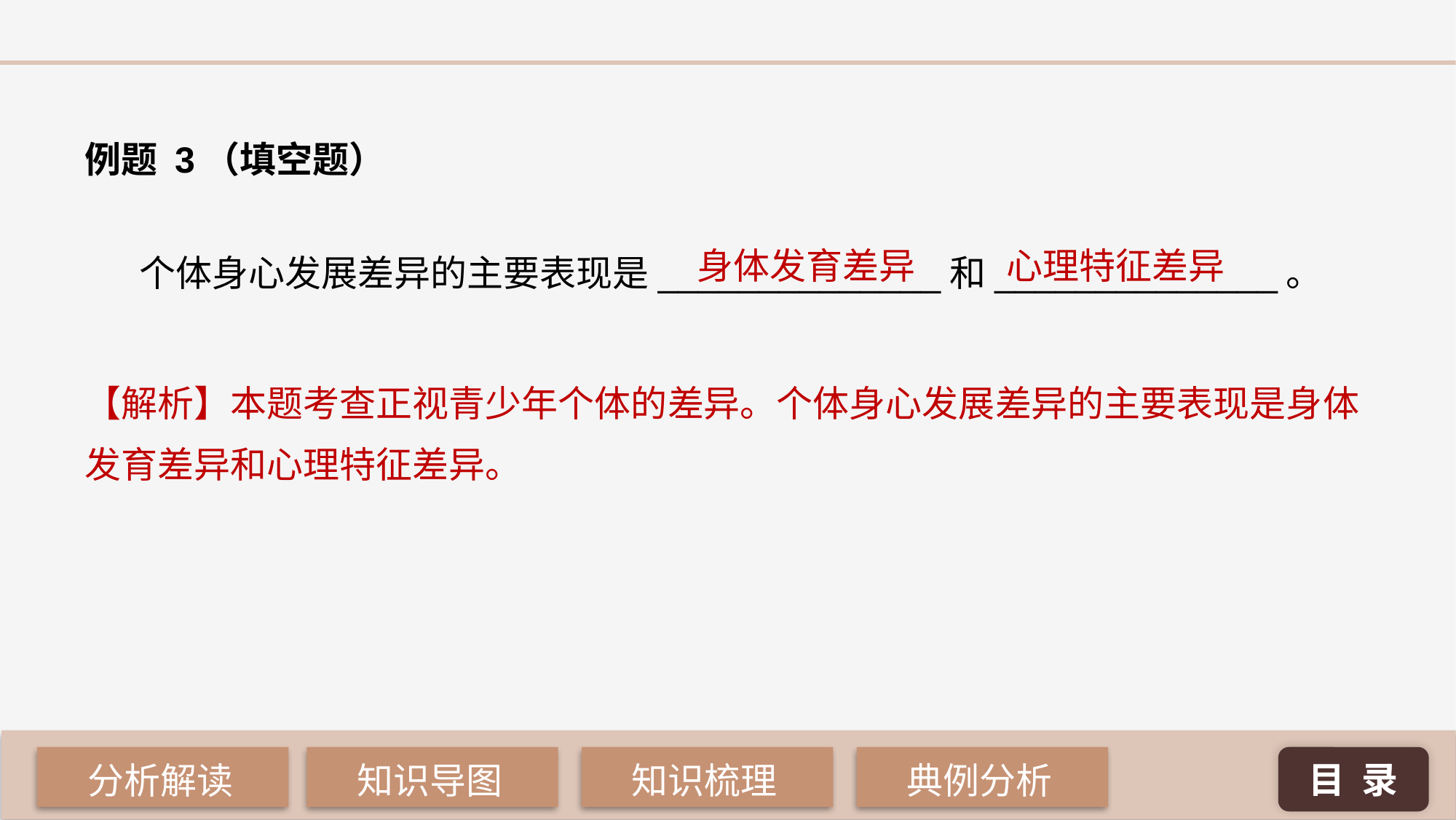

例题 3（填空题）
个体身心发展差异的主要表现是______________和______________。
心理特征差异
身体发育差异
【解析】本题考查正视青少年个体的差异。个体身心发展差异的主要表现是身体发育差异和心理特征差异。